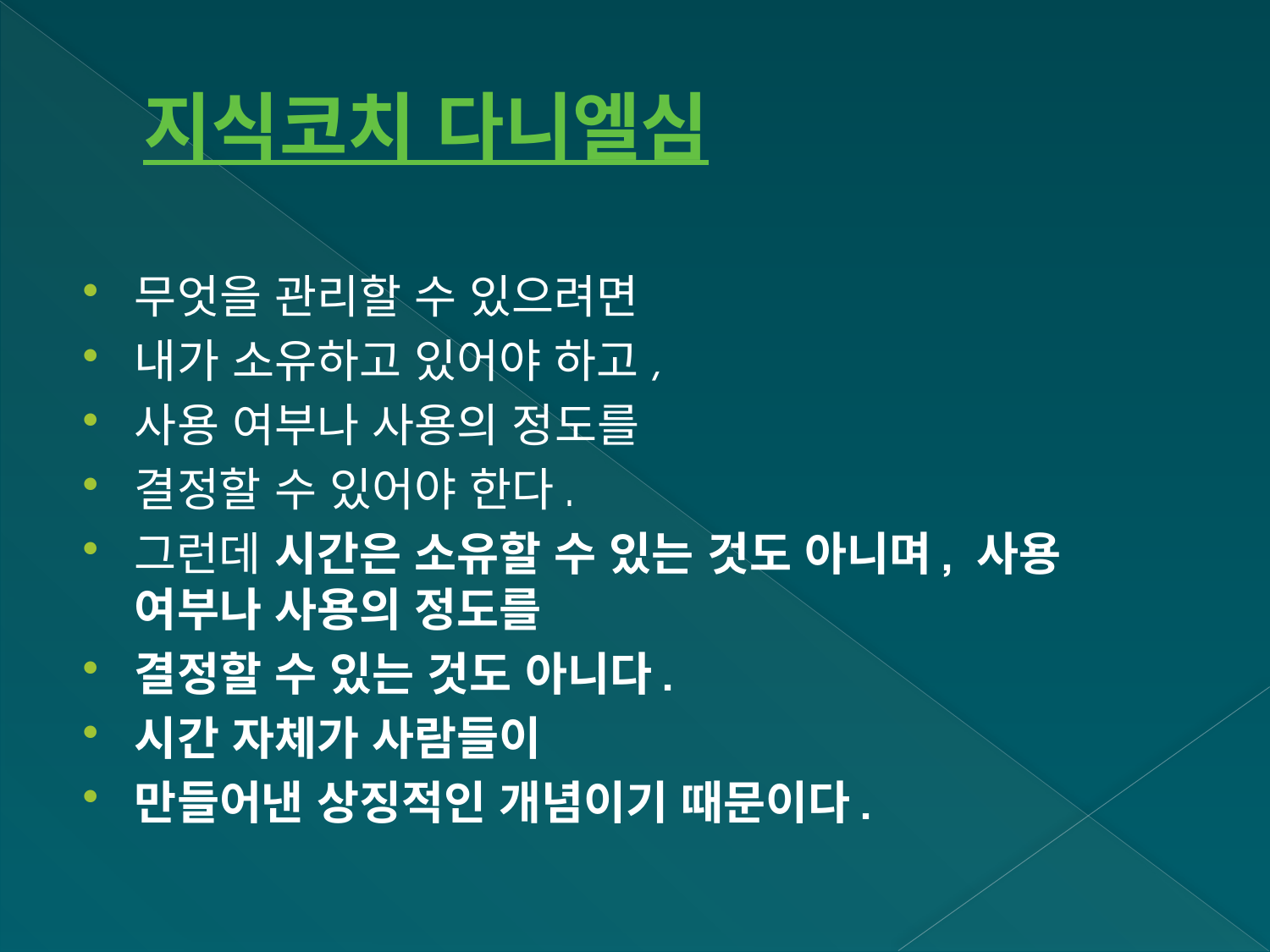

# 지식코치 다니엘심
무엇을 관리할 수 있으려면
내가 소유하고 있어야 하고,
사용 여부나 사용의 정도를
결정할 수 있어야 한다.
그런데 시간은 소유할 수 있는 것도 아니며, 사용 여부나 사용의 정도를
결정할 수 있는 것도 아니다.
시간 자체가 사람들이
만들어낸 상징적인 개념이기 때문이다.